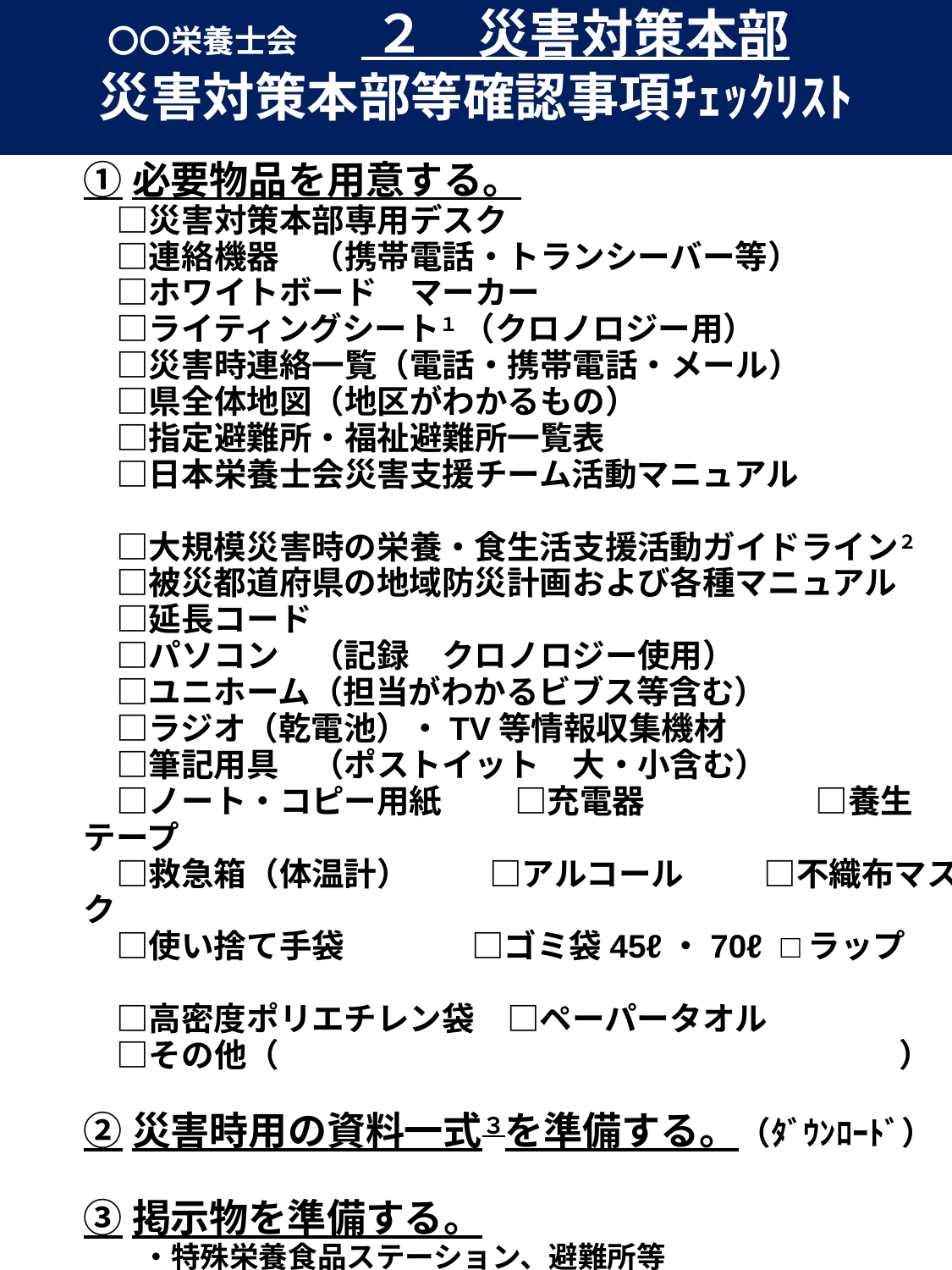

〇〇栄養士会　　 ２　災害対策本部
災害対策本部等確認事項ﾁｪｯｸﾘｽﾄ
①必要物品を用意する。
　□災害対策本部専用デスク
　□連絡機器　（携帯電話・トランシーバー等）
　□ホワイトボード　マーカー
　□ライティングシート１ （クロノロジー用）
　□災害時連絡一覧（電話・携帯電話・メール）
　□県全体地図（地区がわかるもの）
　□指定避難所・福祉避難所一覧表
　□日本栄養士会災害支援チーム活動マニュアル

　□大規模災害時の栄養・食生活支援活動ガイドライン２
　□被災都道府県の地域防災計画および各種マニュアル
　□延長コード
　□パソコン　（記録　クロノロジー使用）
　□ユニホーム（担当がわかるビブス等含む）
　□ラジオ（乾電池）・TV等情報収集機材
　□筆記用具　（ポストイット　大・小含む）
　□ノート・コピー用紙　　 □充電器　　 　　　□養生テープ
　□救急箱（体温計）　　  □アルコール　　  □不織布マスク
　□使い捨て手袋　 　　   □ゴミ袋45ℓ・70ℓ  □ラップ
　□高密度ポリエチレン袋　□ペーパータオル
　□その他（　　　　　　　　　　　　　　　　　　　）

②災害時用の資料一式３を準備する。（ﾀﾞｳﾝﾛｰﾄﾞ）

③掲示物を準備する。
　　・特殊栄養食品ステーション、避難所等

④JDA-DAT緊急車両ステッカーを準備する。